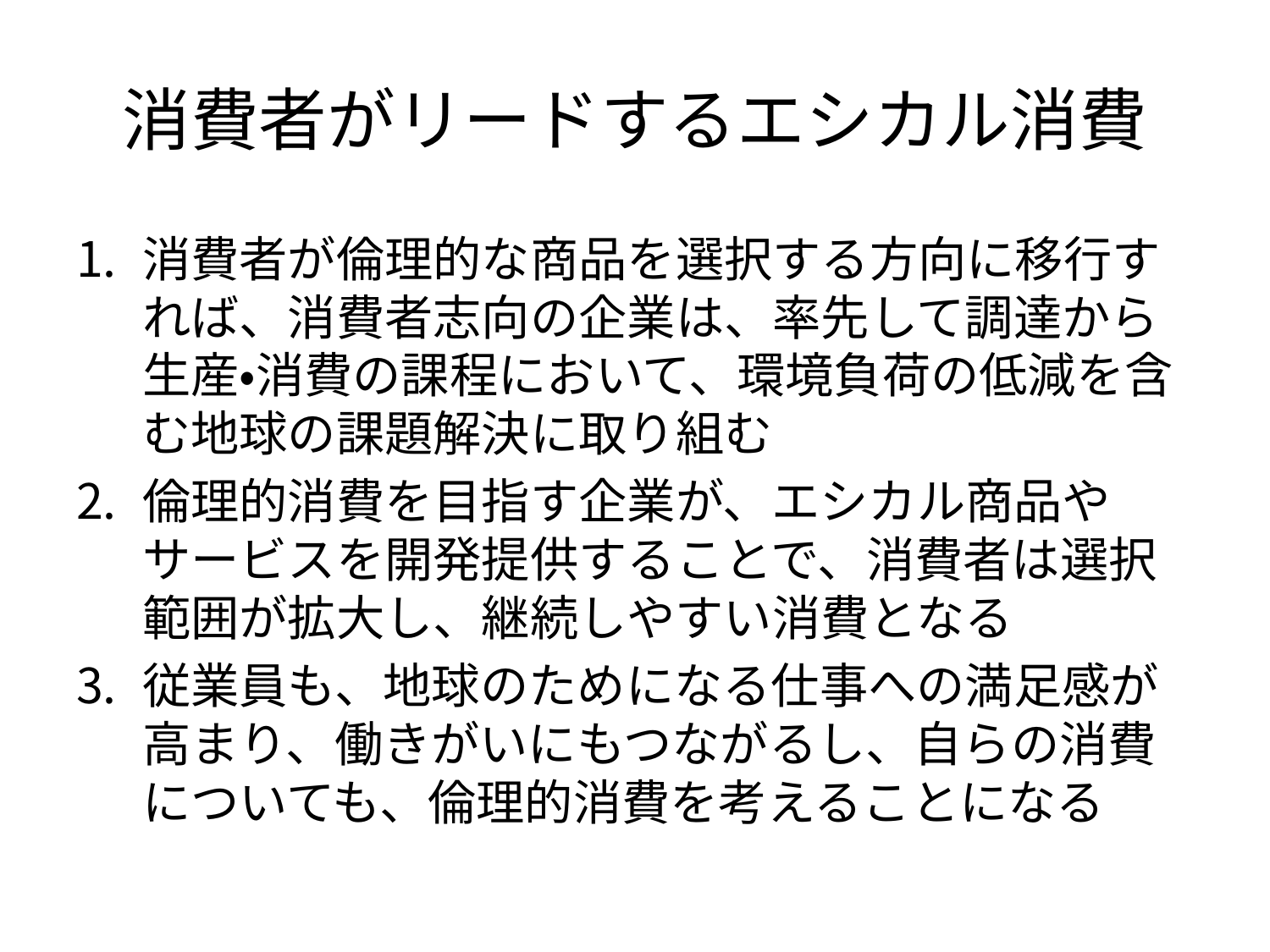

# 消費者がリードするエシカル消費
消費者が倫理的な商品を選択する方向に移行すれば、消費者志向の企業は、率先して調達から生産・消費の課程において、環境負荷の低減を含む地球の課題解決に取り組む
倫理的消費を目指す企業が、エシカル商品やサービスを開発提供することで、消費者は選択範囲が拡大し、継続しやすい消費となる
従業員も、地球のためになる仕事への満足感が高まり、働きがいにもつながるし、自らの消費についても、倫理的消費を考えることになる